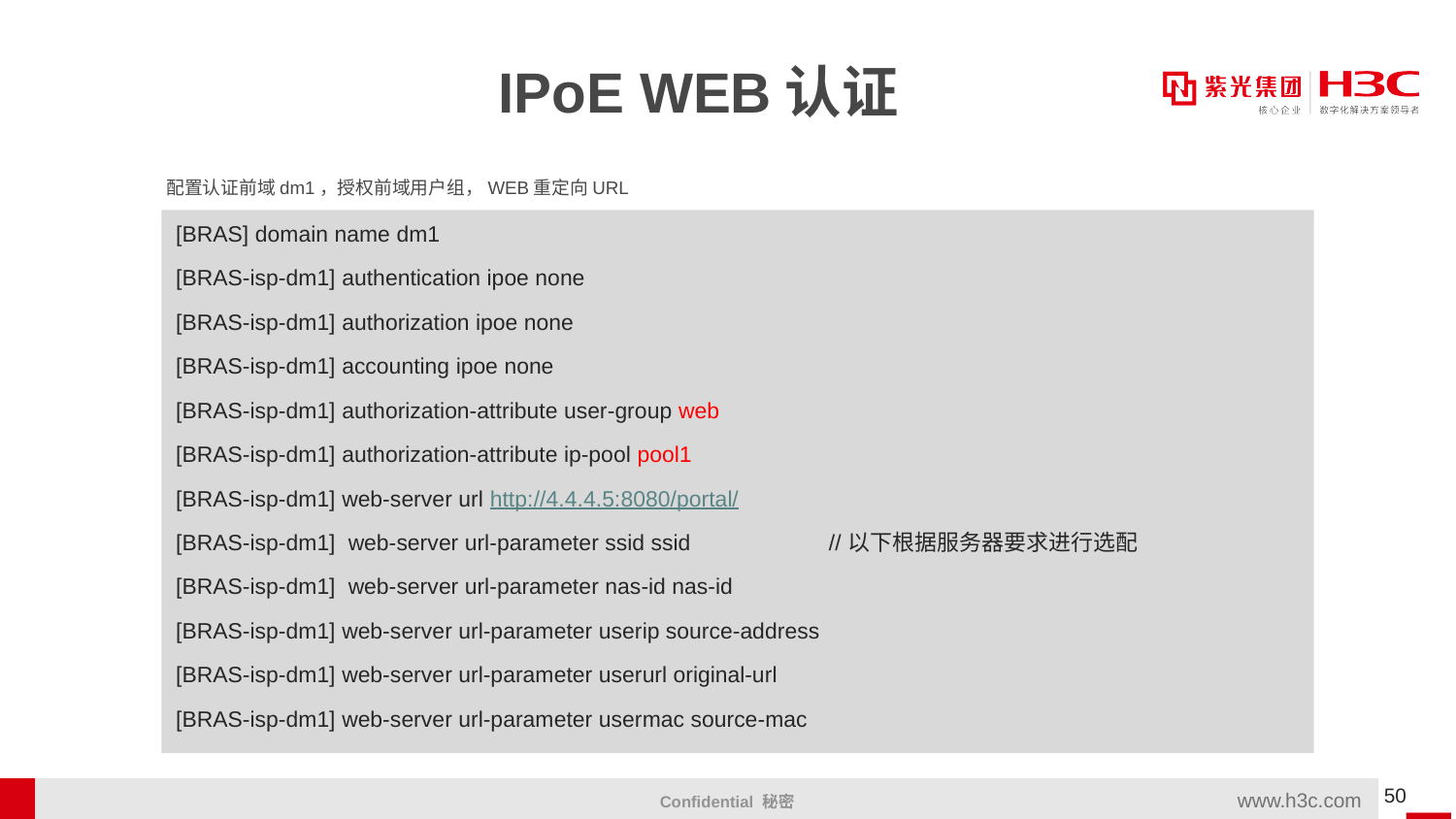

# IPoE WEB认证

配置认证前域dm1，授权前域用户组，WEB重定向URL
[BRAS] domain name dm1
[BRAS-isp-dm1] authentication ipoe none
[BRAS-isp-dm1] authorization ipoe none
[BRAS-isp-dm1] accounting ipoe none
[BRAS-isp-dm1] authorization-attribute user-group web
[BRAS-isp-dm1] authorization-attribute ip-pool pool1
[BRAS-isp-dm1] web-server url http://4.4.4.5:8080/portal/
[BRAS-isp-dm1]  web-server url-parameter ssid ssid                      //以下根据服务器要求进行选配
[BRAS-isp-dm1]  web-server url-parameter nas-id nas-id
[BRAS-isp-dm1] web-server url-parameter userip source-address
[BRAS-isp-dm1] web-server url-parameter userurl original-url
[BRAS-isp-dm1] web-server url-parameter usermac source-mac